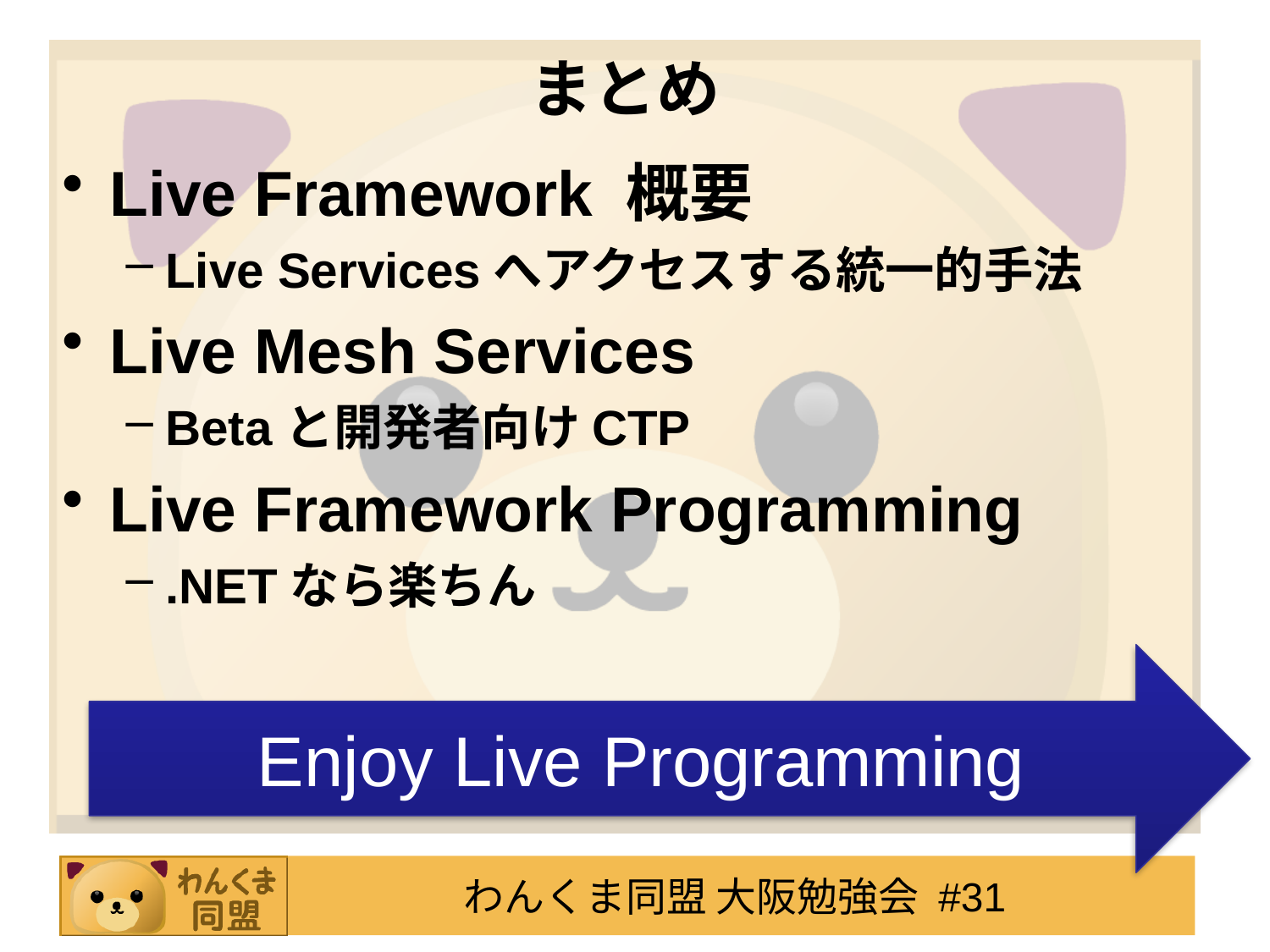

# まとめ
Live Framework 概要
Live Servicesへアクセスする統一的手法
Live Mesh Services
Betaと開発者向けCTP
Live Framework Programming
.NETなら楽ちん

Enjoy Live Programming